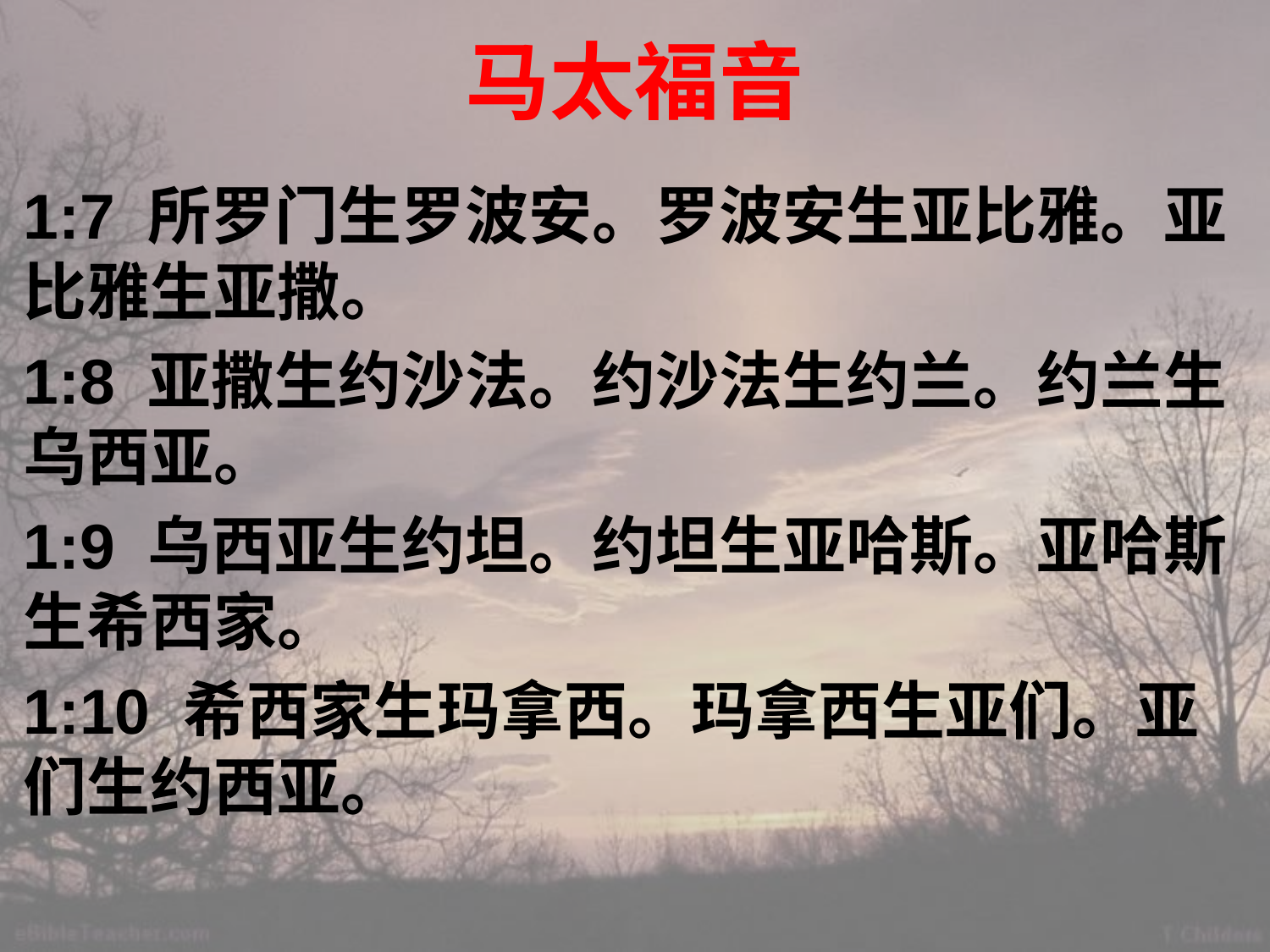

# 马太福音
1:7 所罗门生罗波安。罗波安生亚比雅。亚比雅生亚撒。
1:8 亚撒生约沙法。约沙法生约兰。约兰生乌西亚。
1:9 乌西亚生约坦。约坦生亚哈斯。亚哈斯生希西家。
1:10 希西家生玛拿西。玛拿西生亚们。亚们生约西亚。